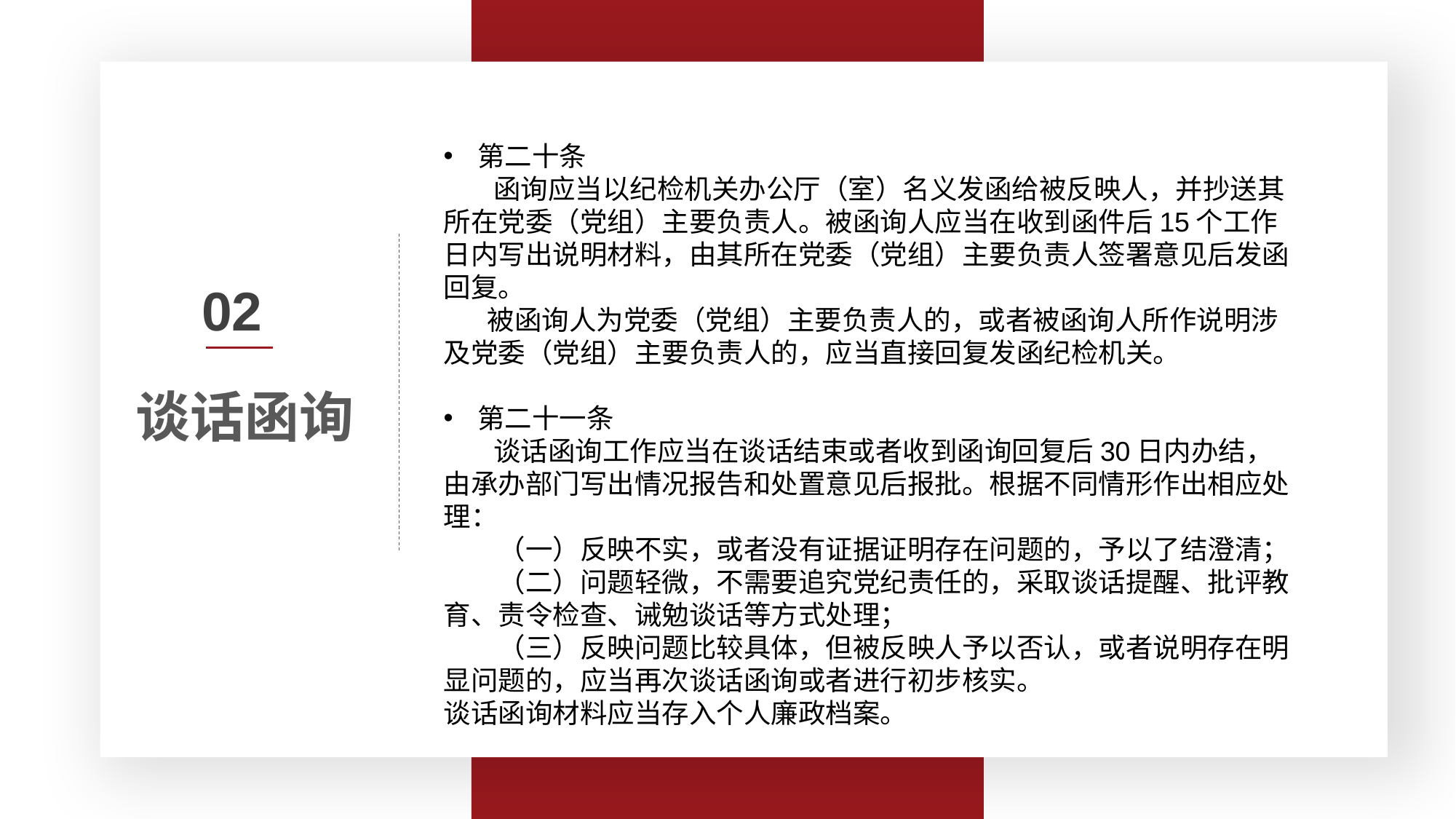

第三条 监督执纪工作应当遵循以下原则：
　　（一）坚持以习近平同志为核心的党中央集中统一领导，牢固树立政治意识、大局意识、核心意识、看齐意识，体现监督执纪的政治性，严守政治纪律和政治规矩；
　　（二）坚持纪律检查工作双重领导体制，监督执纪工作以上级纪委领导为主，线索处置、立案审查在向同级党委报告的同时必须向上级纪委报告；
　　（三）坚持以事实为依据，以党规党纪为准绳，把握政策、宽严相济，惩前毖后、治病救人；
　　（四）坚持信任不能代替监督，严格工作程序、有效管控风险点，强化对监督执纪各环节的监督制约。
第二十条
       函询应当以纪检机关办公厅（室）名义发函给被反映人，并抄送其所在党委（党组）主要负责人。被函询人应当在收到函件后15个工作日内写出说明材料，由其所在党委（党组）主要负责人签署意见后发函回复。
      被函询人为党委（党组）主要负责人的，或者被函询人所作说明涉及党委（党组）主要负责人的，应当直接回复发函纪检机关。

第二十一条
       谈话函询工作应当在谈话结束或者收到函询回复后30日内办结，由承办部门写出情况报告和处置意见后报批。根据不同情形作出相应处理：
　　（一）反映不实，或者没有证据证明存在问题的，予以了结澄清；
　　（二）问题轻微，不需要追究党纪责任的，采取谈话提醒、批评教育、责令检查、诫勉谈话等方式处理；
　　（三）反映问题比较具体，但被反映人予以否认，或者说明存在明显问题的，应当再次谈话函询或者进行初步核实。
谈话函询材料应当存入个人廉政档案。

谈话函询

02